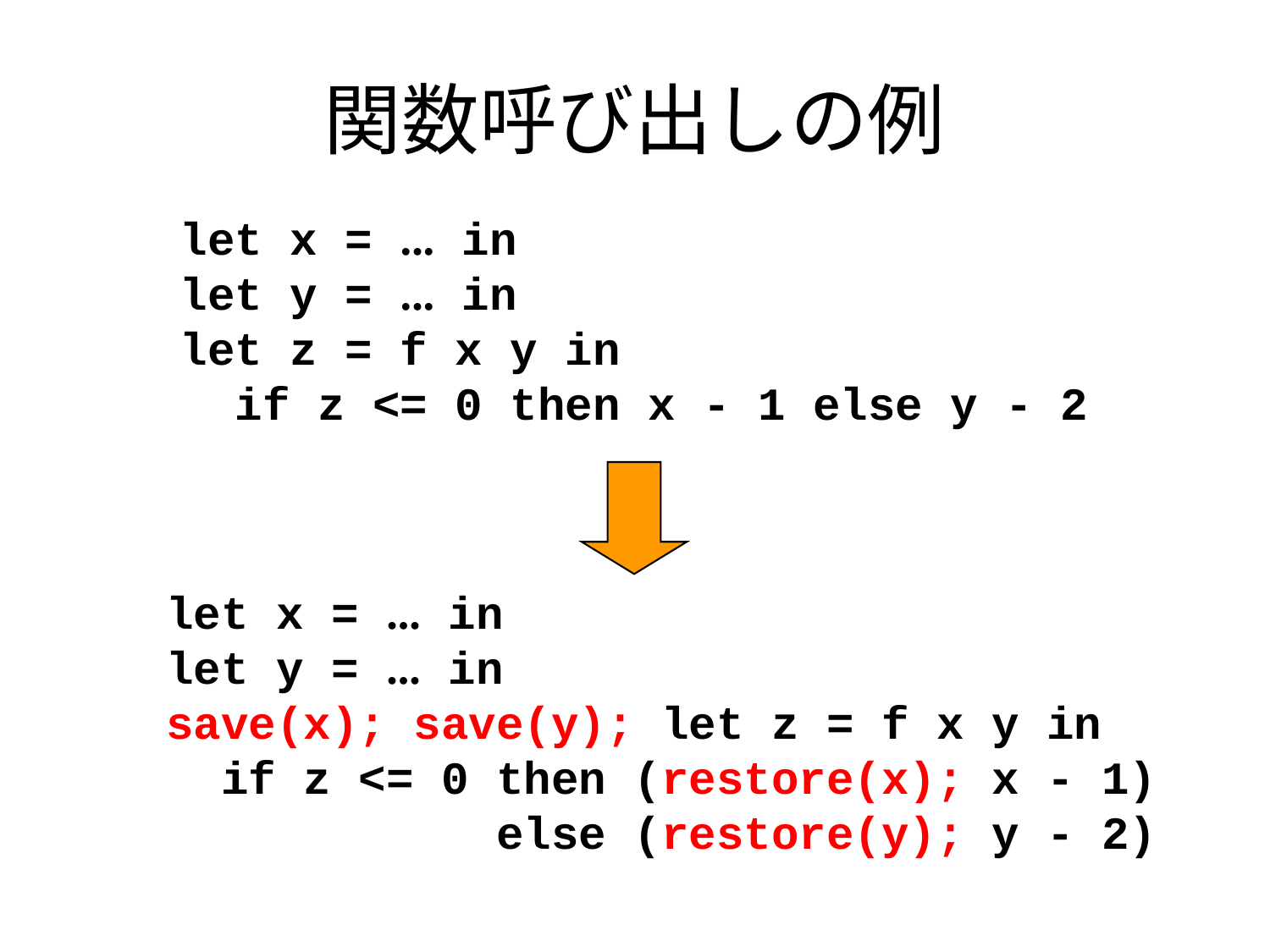

# 関数呼び出しの例
let x = ... in
let y = ... in
let z = f x y in
  if z <= 0 then x - 1 else y - 2

let x = ... in
let y = ... in
save(x); save(y); let z = f x y in
  if z <= 0 then (restore(x); x - 1)
            else (restore(y); y - 2)